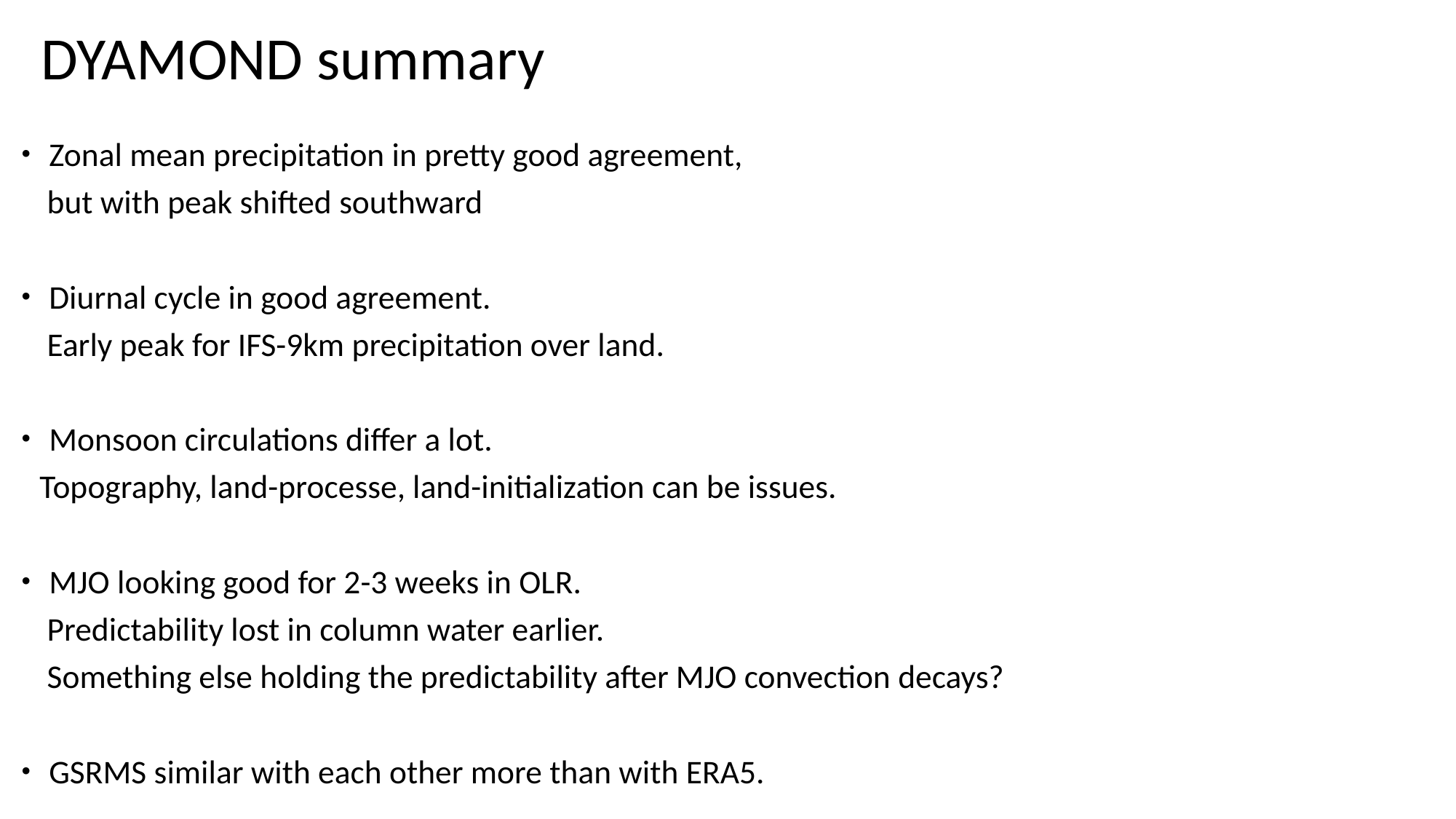

# DYAMOND summary
・Zonal mean precipitation in pretty good agreement,
     but with peak shifted southward

・Diurnal cycle in good agreement.
     Early peak for IFS-9km precipitation over land.

・Monsoon circulations differ a lot.
    Topography, land-processe, land-initialization can be issues.

・MJO looking good for 2-3 weeks in OLR.
     Predictability lost in column water earlier.
     Something else holding the predictability after MJO convection decays?

・GSRMS similar with each other more than with ERA5.